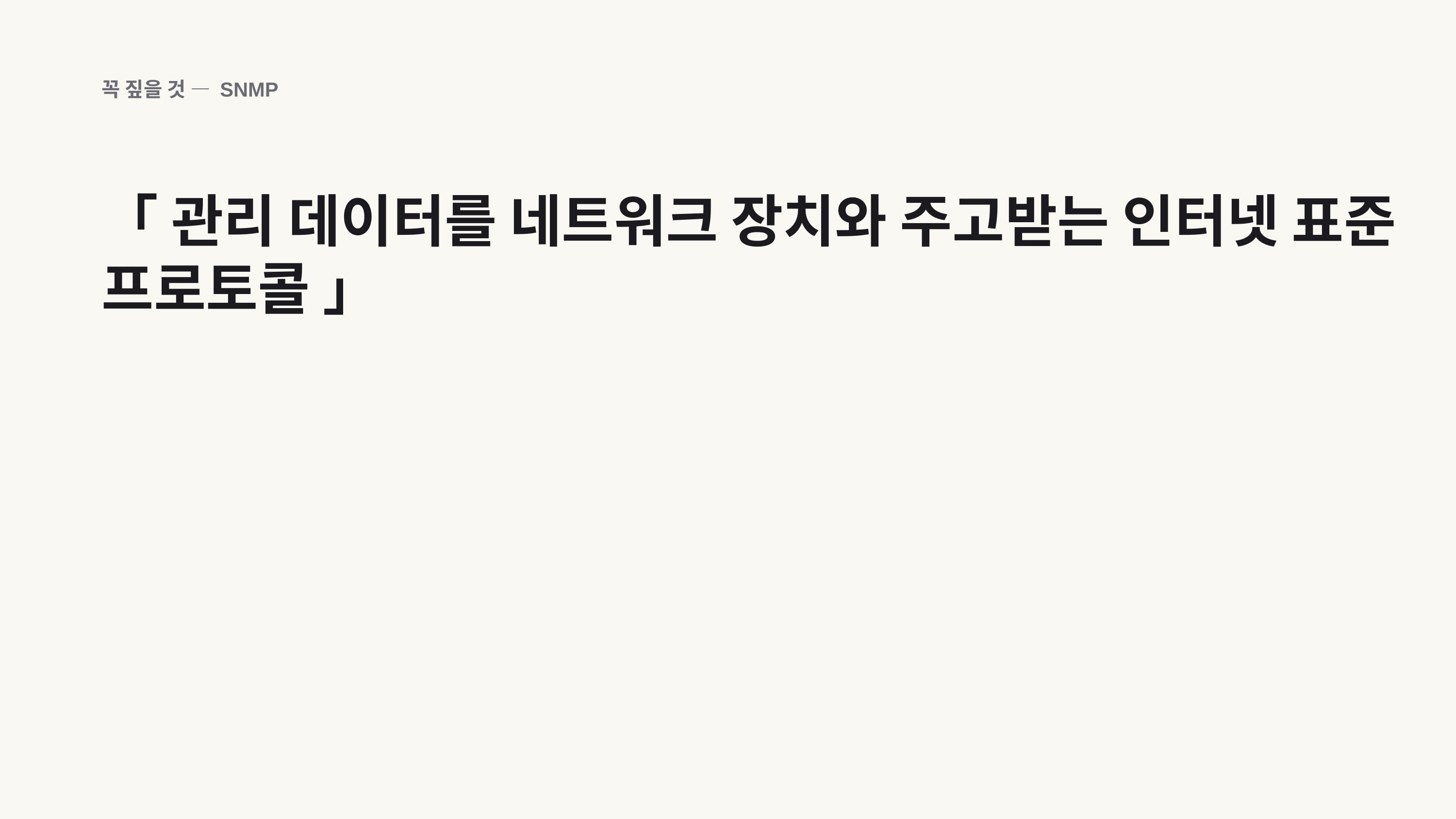

꼭 짚을 것 — SNMP
「 관리 데이터를 네트워크 장치와 주고받는 인터넷 표준 프로토콜 」